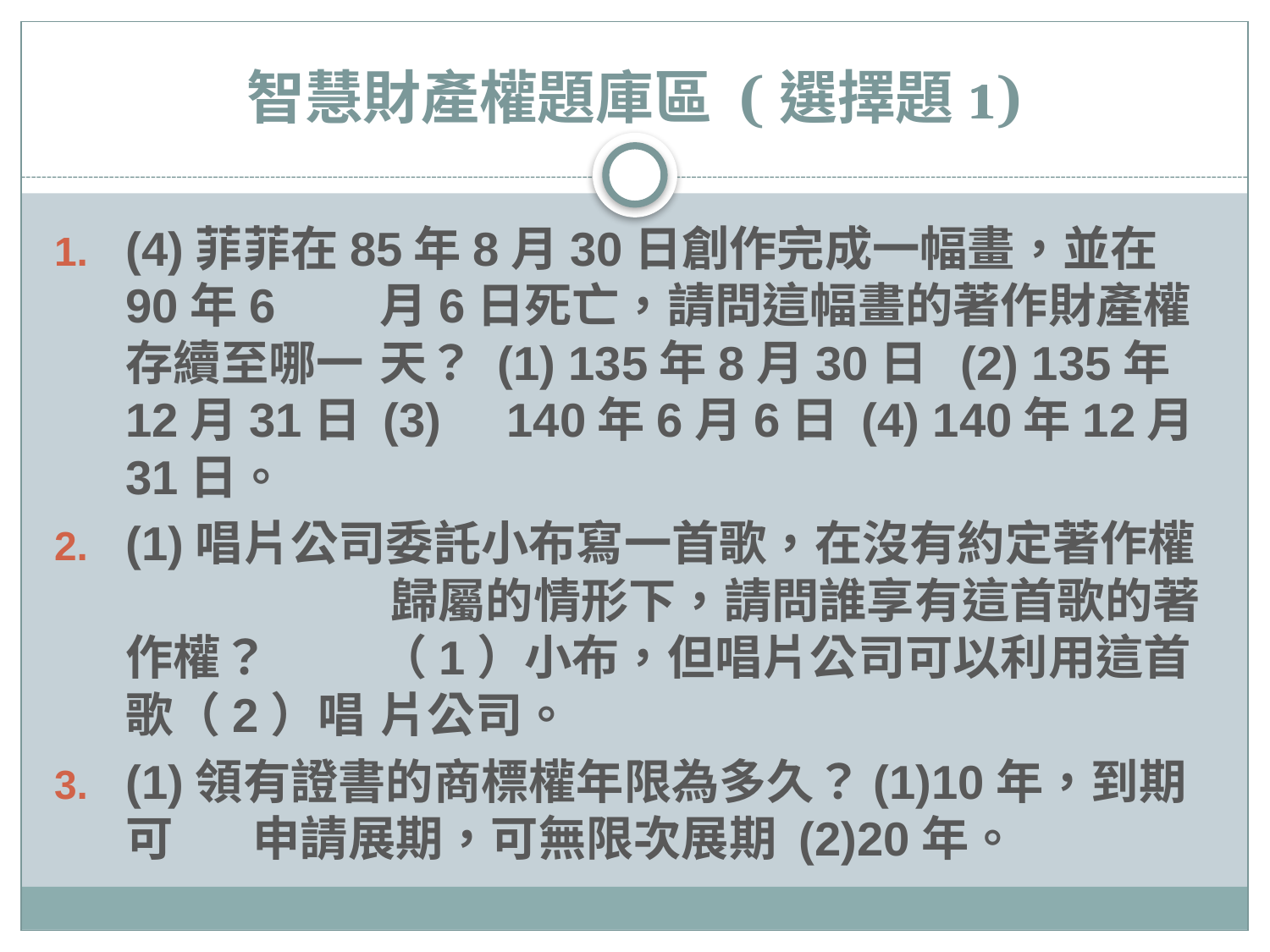

# 智慧財產權題庫區 (選擇題1)
(4)菲菲在85年8月30日創作完成一幅畫，並在90年6	月6日死亡，請問這幅畫的著作財產權存續至哪一	天？ (1) 135年8月30日  (2) 135年12月31日 (3) 	140年6月6日 (4) 140年12月31日。
(1)唱片公司委託小布寫一首歌，在沒有約定著作權	   	 歸屬的情形下，請問誰享有這首歌的著作權？   	（1）小布，但唱片公司可以利用這首歌（2）唱	片公司。
(1)領有證書的商標權年限為多久？(1)10年，到期可	申請展期，可無限次展期 (2)20年。